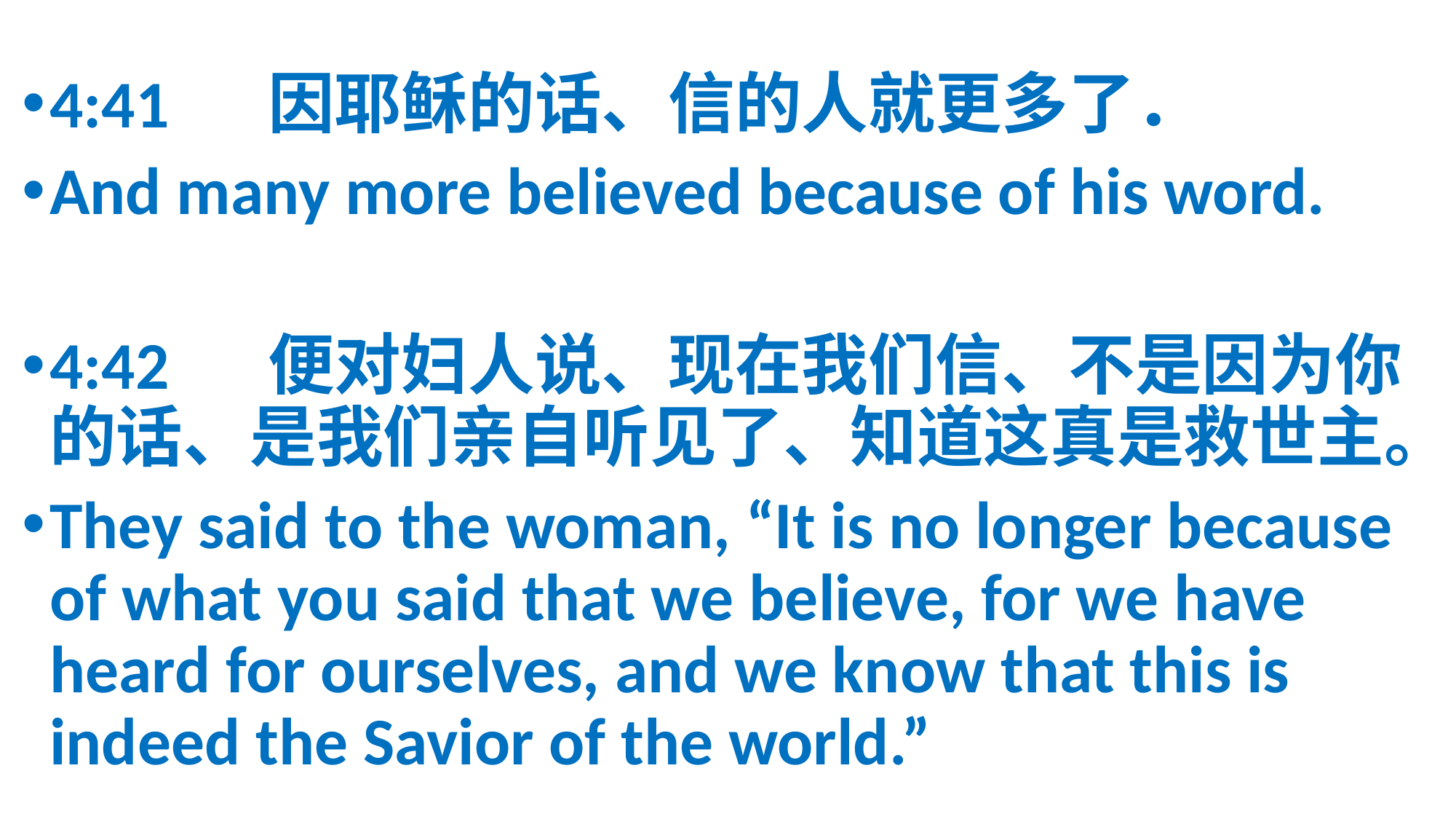

4:41	因耶稣的话、信的人就更多了．
And many more believed because of his word.

4:42	便对妇人说、现在我们信、不是因为你的话、是我们亲自听见了、知道这真是救世主。
They said to the woman, “It is no longer because of what you said that we believe, for we have heard for ourselves, and we know that this is indeed the Savior of the world.”